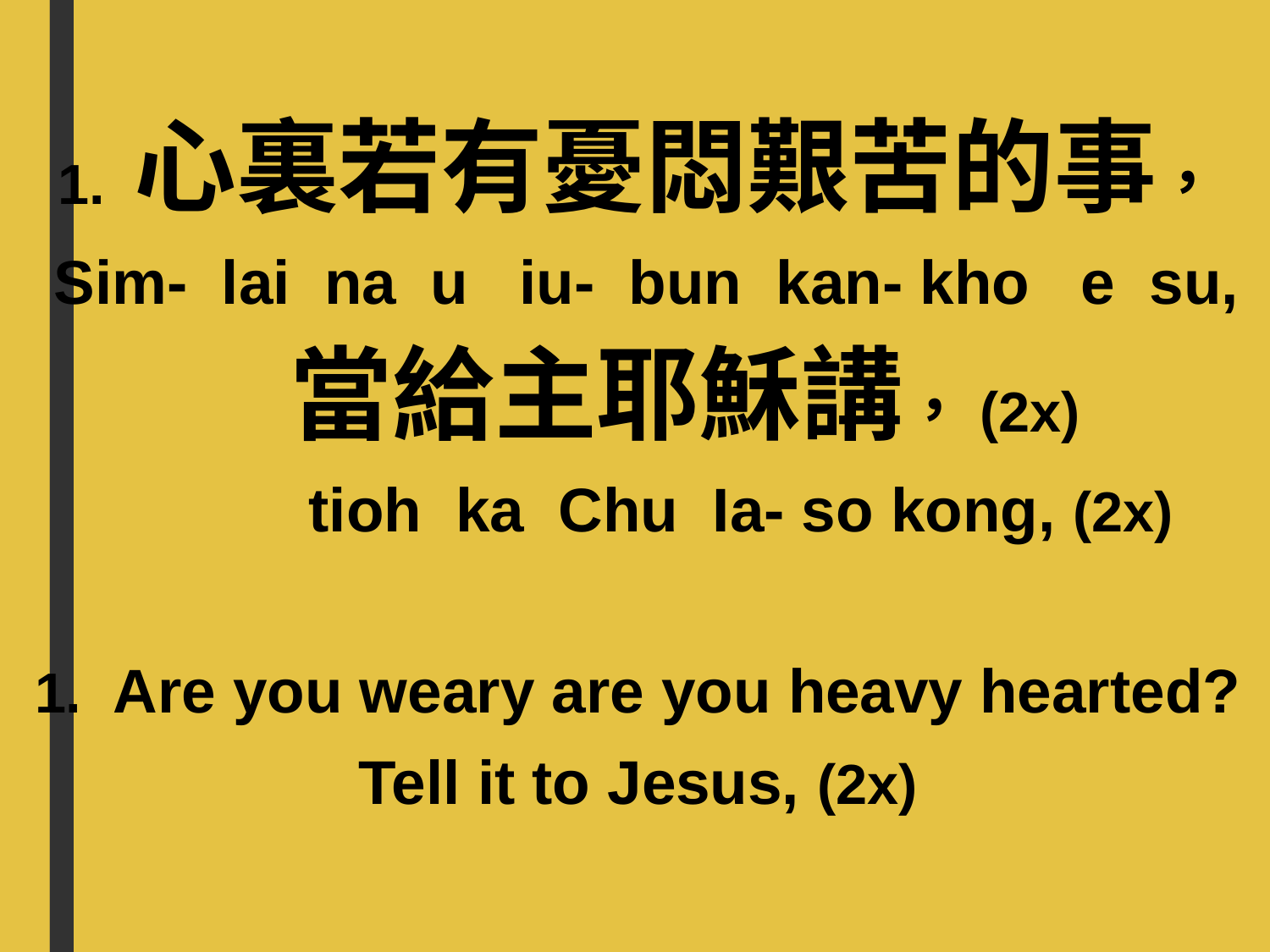

1. 心裏若有憂悶艱苦的事，
 Sim-  lai  na  u   iu-  bun  kan- kho   e  su,
   當給主耶穌講，(2x)
            tioh  ka  Chu  Ia- so kong, (2x)

1.  Are you weary are you heavy hearted?
Tell it to Jesus, (2x)